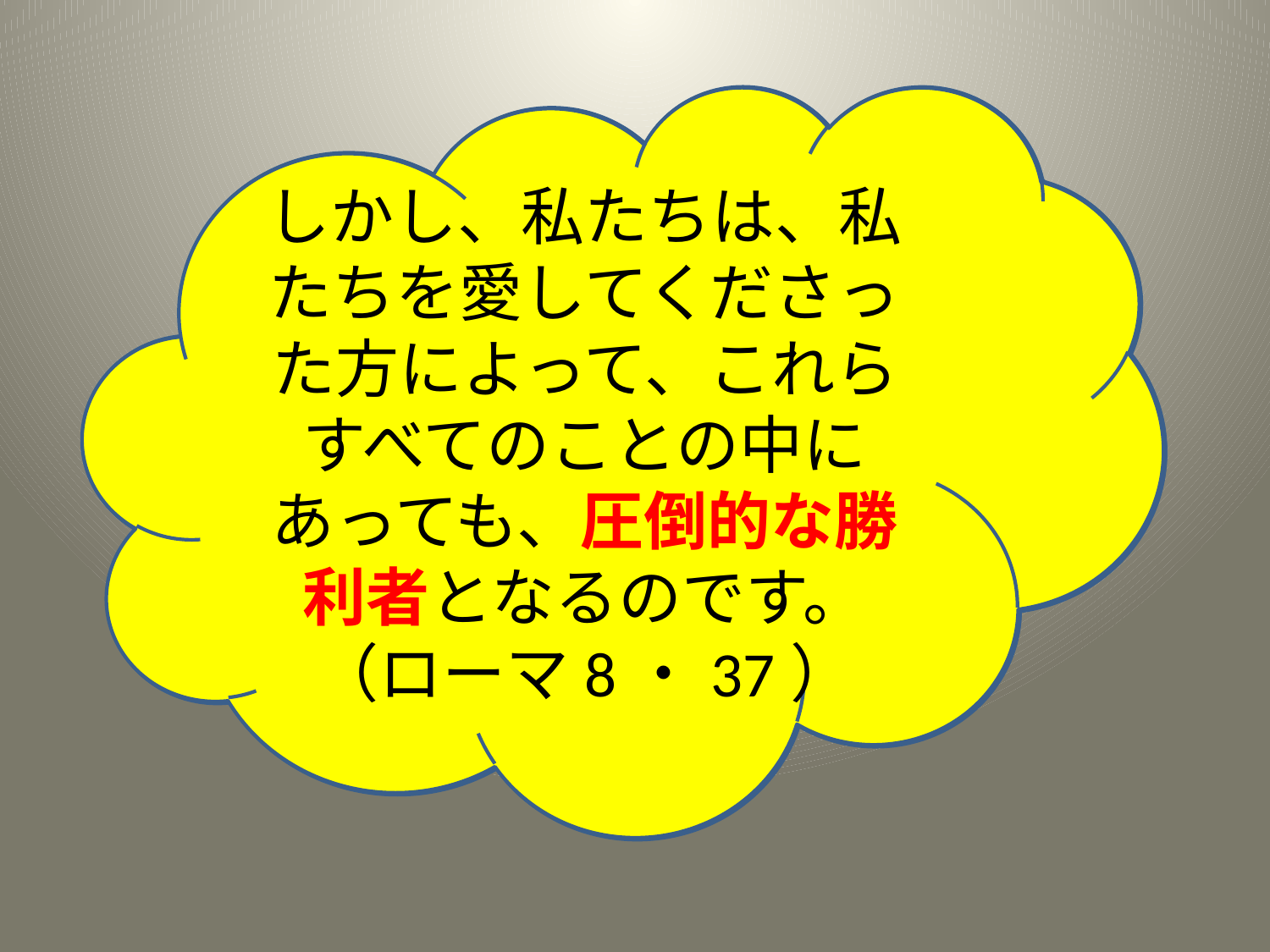

世に勝つ者とはだれでしょう。イエスを神の御子と信じる者ではありませんか。
（1ヨハネ5・5）
しかし、私たちは、私たちを愛してくださった方によって、これらすべてのことの中にあっても、圧倒的な勝利者となるのです。 （ローマ8・37）
なぜなら、神によって生まれた者はみな、世に勝つからです。私たちの信仰、これこそ、世に打ち勝った勝利です。
（1ヨハネ5・4）
病人を直し、死人を生き返らせ、らい病人をきよめ、悪霊を追い出しなさい。
（マタイ10・8）
平和の神は、すみやかに、あなたがたの足でサタンを踏み砕いてくださいます。
（ローマ16・20）